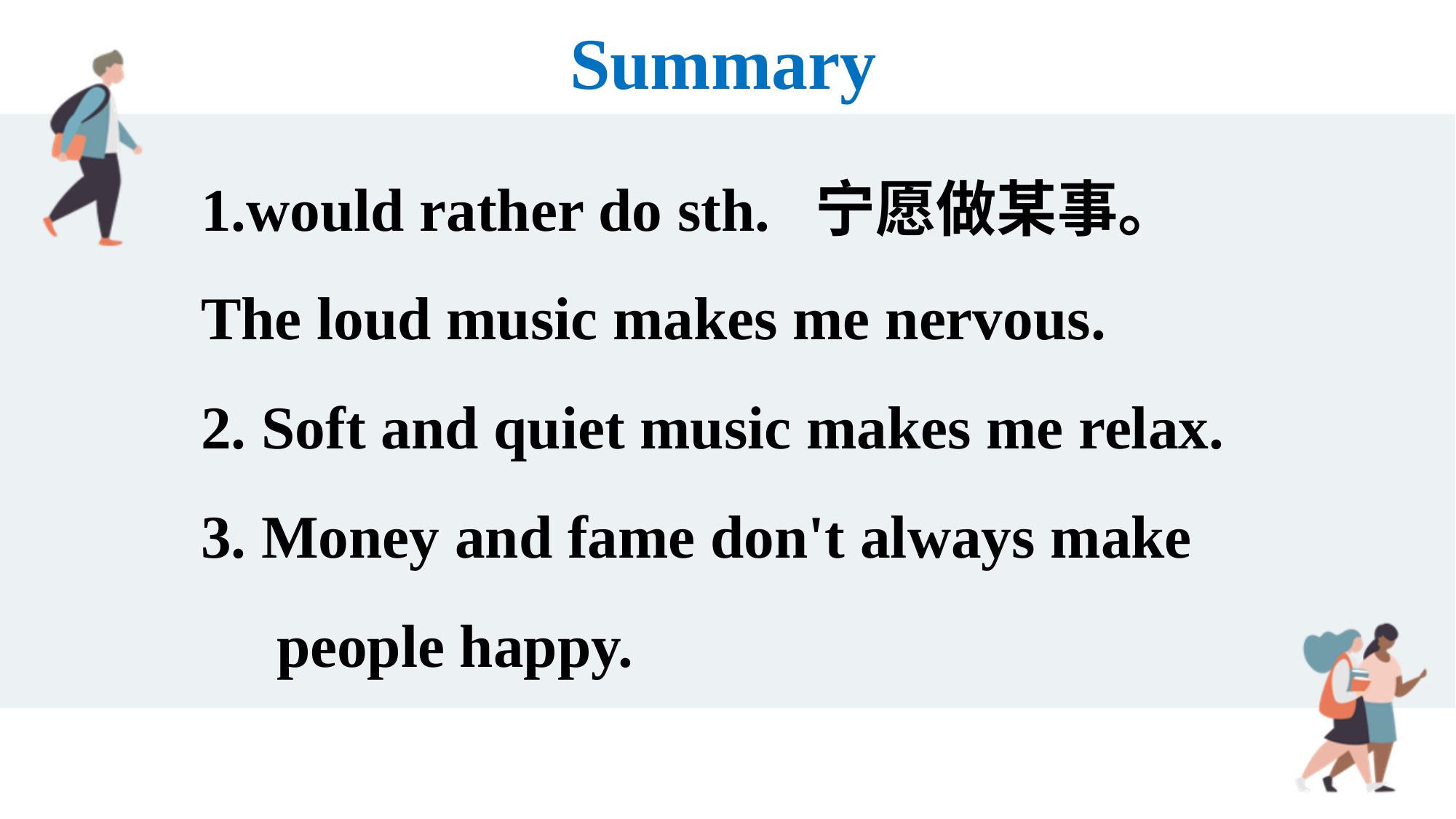

Summary
1.would rather do sth.  宁愿做某事。
The loud music makes me nervous.
2. Soft and quiet music makes me relax.
3. Money and fame don't always make
     people happy.